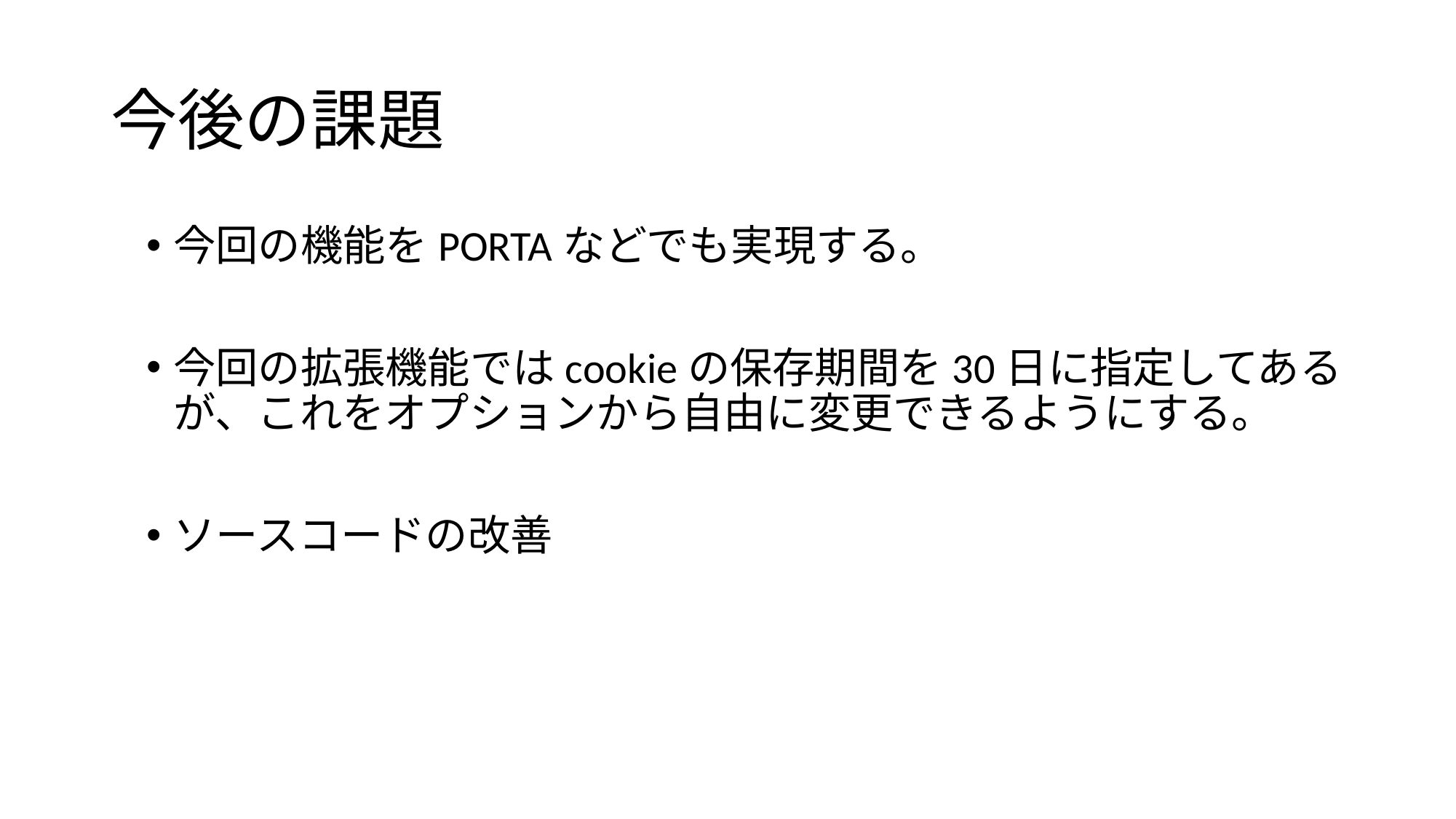

# 今後の課題
今回の機能をPORTAなどでも実現する。

今回の拡張機能ではcookieの保存期間を30日に指定してあるが、これをオプションから自由に変更できるようにする。

ソースコードの改善